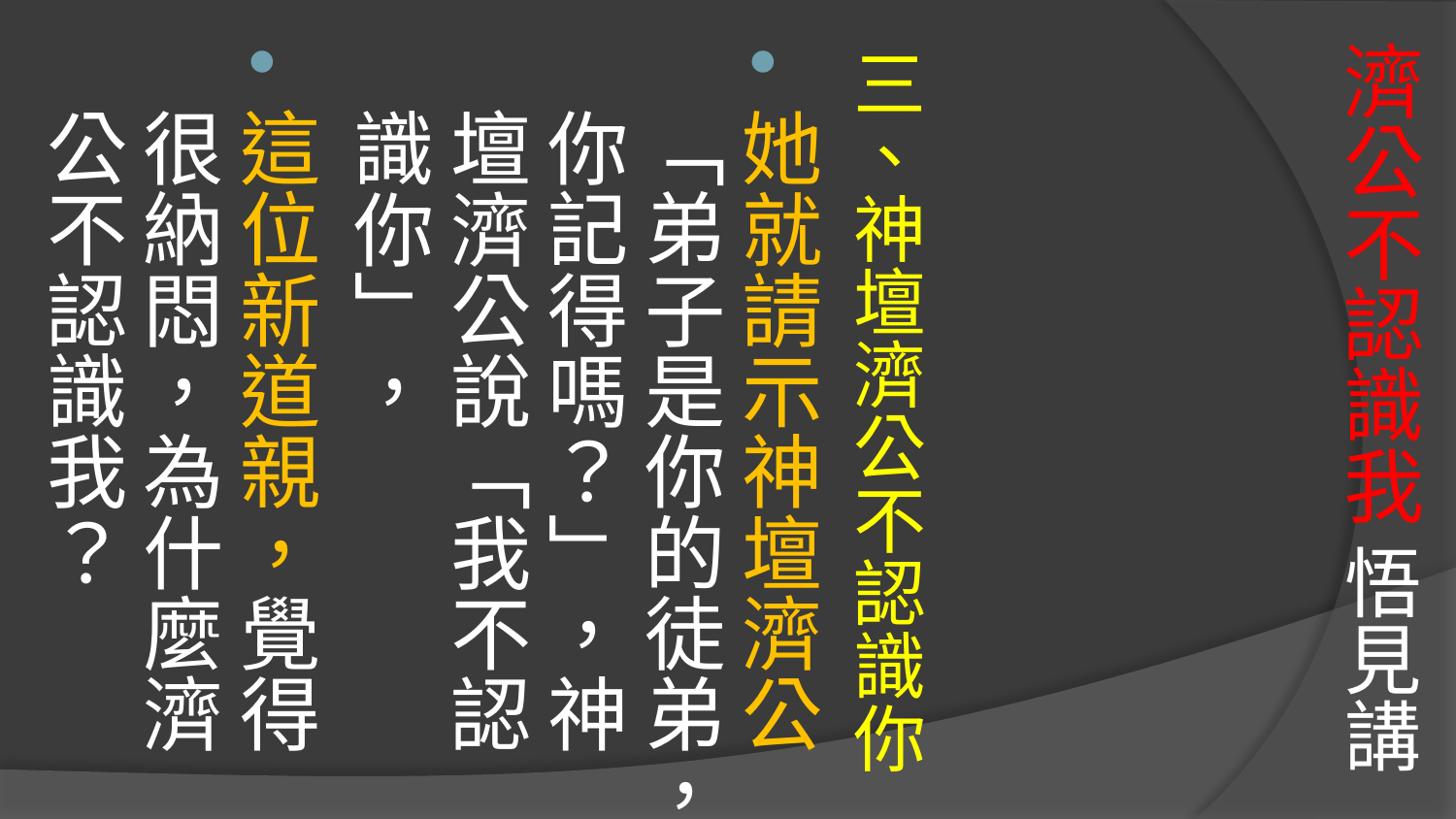

# 濟公不認識我 悟見講
三、神壇濟公不認識你
她就請示神壇濟公「弟子是你的徒弟，你記得嗎？」，神壇濟公說「我不認識你」，
這位新道親，覺得很納悶，為什麼濟公不認識我？